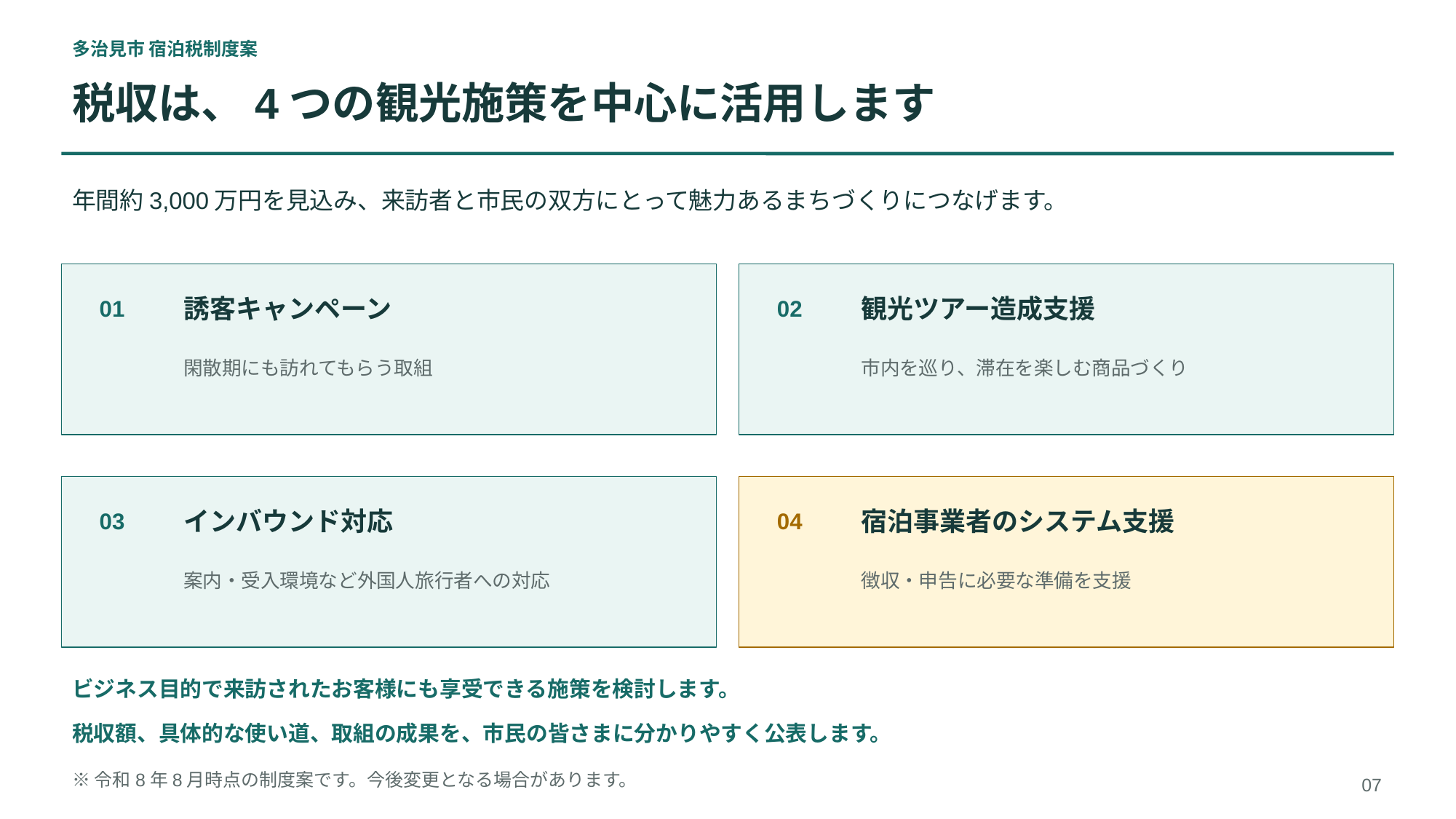

多治見市 宿泊税制度案
税収は、4つの観光施策を中心に活用します

年間約3,000万円を見込み、来訪者と市民の双方にとって魅力あるまちづくりにつなげます。

誘客キャンペーン
観光ツアー造成支援
01
02
閑散期にも訪れてもらう取組
市内を巡り、滞在を楽しむ商品づくり

インバウンド対応
宿泊事業者のシステム支援
03
04
案内・受入環境など外国人旅行者への対応
徴収・申告に必要な準備を支援
ビジネス目的で来訪されたお客様にも享受できる施策を検討します。
税収額、具体的な使い道、取組の成果を、市民の皆さまに分かりやすく公表します。
※令和8年8月時点の制度案です。今後変更となる場合があります。
07